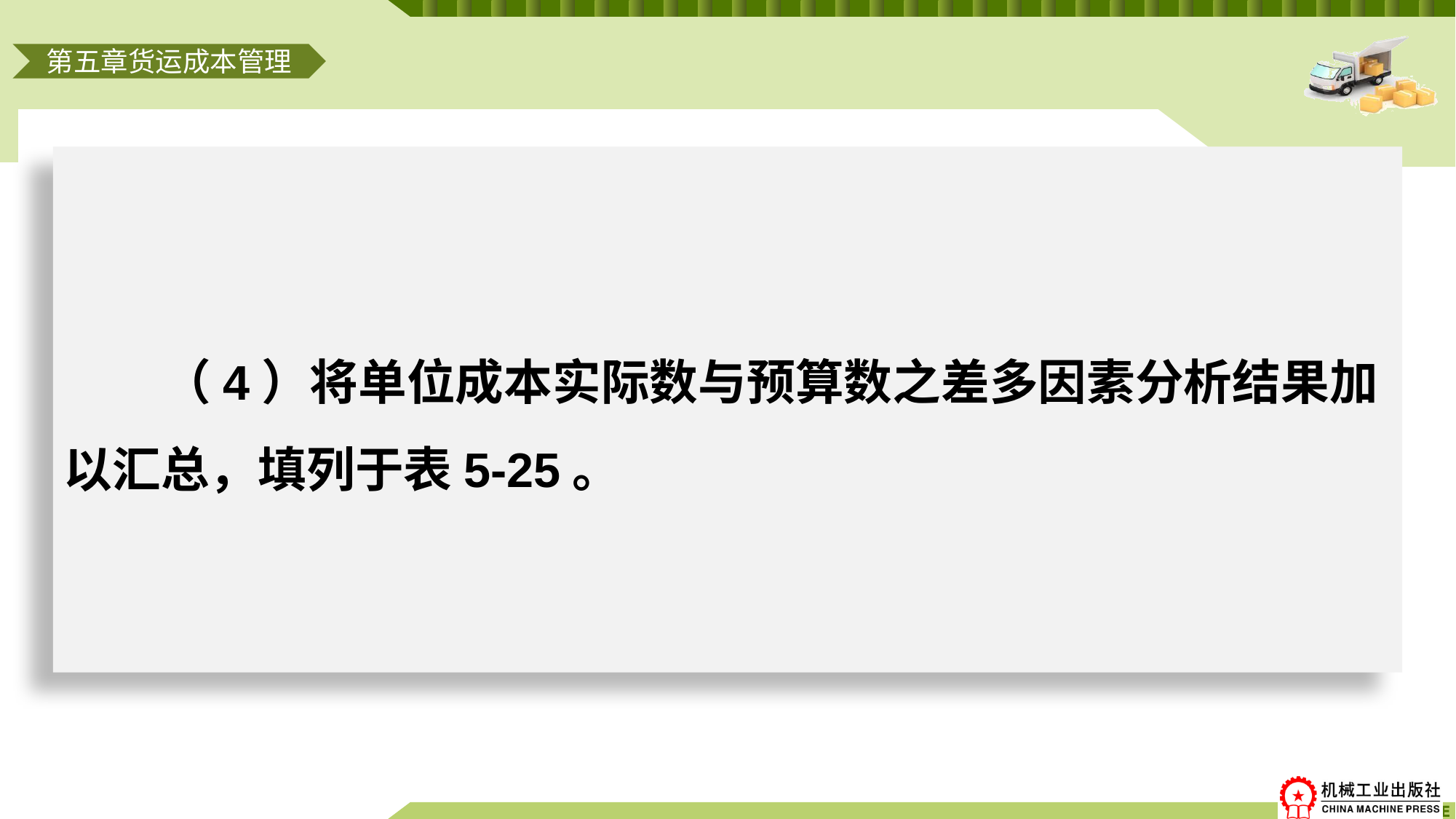

第五章货运成本管理
# （4）将单位成本实际数与预算数之差多因素分析结果加以汇总，填列于表5-25。